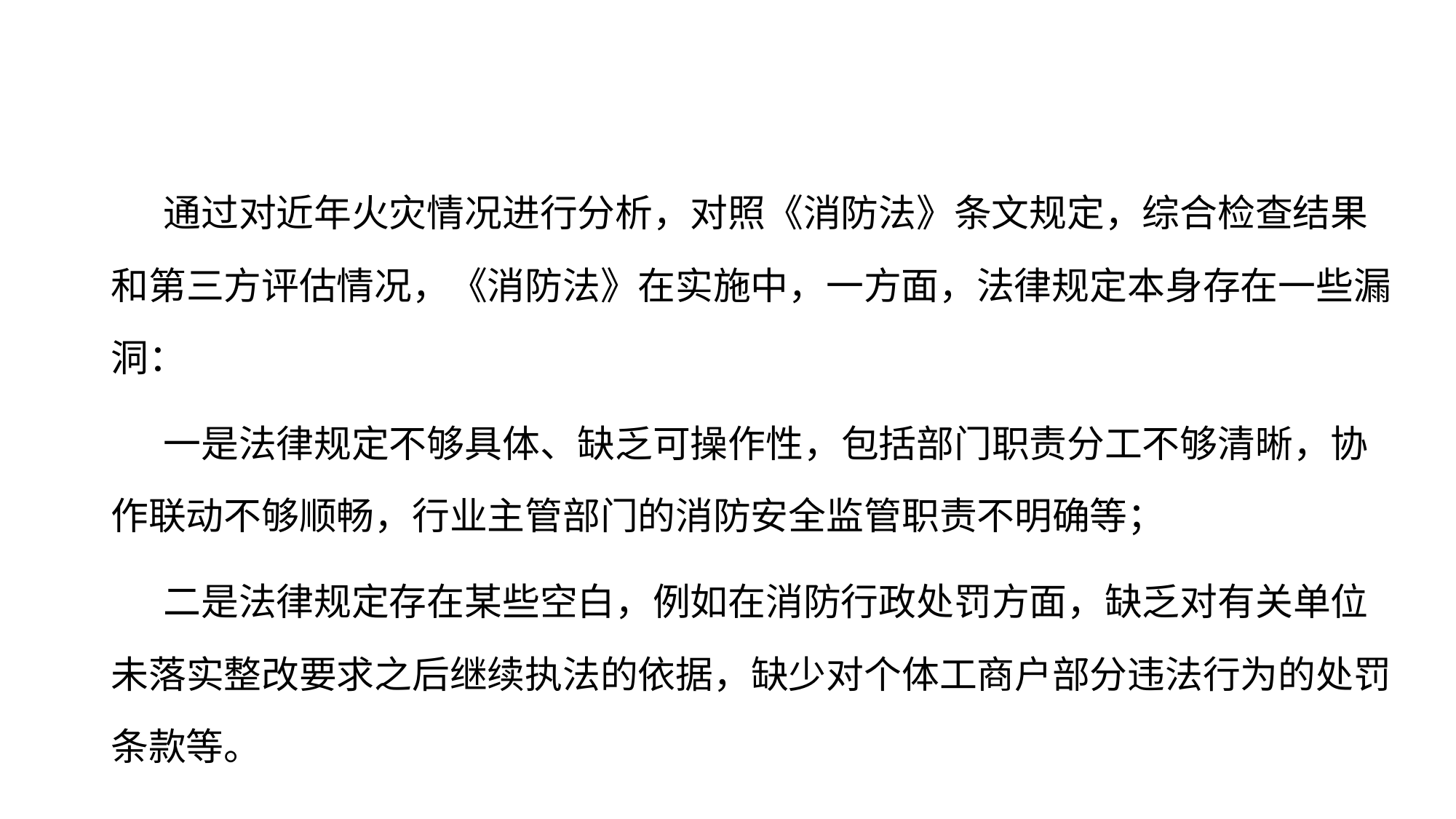

#
通过对近年火灾情况进行分析，对照《消防法》条文规定，综合检查结果和第三方评估情况，《消防法》在实施中，一方面，法律规定本身存在一些漏洞：
一是法律规定不够具体、缺乏可操作性，包括部门职责分工不够清晰，协作联动不够顺畅，行业主管部门的消防安全监管职责不明确等；
二是法律规定存在某些空白，例如在消防行政处罚方面，缺乏对有关单位未落实整改要求之后继续执法的依据，缺少对个体工商户部分违法行为的处罚条款等。